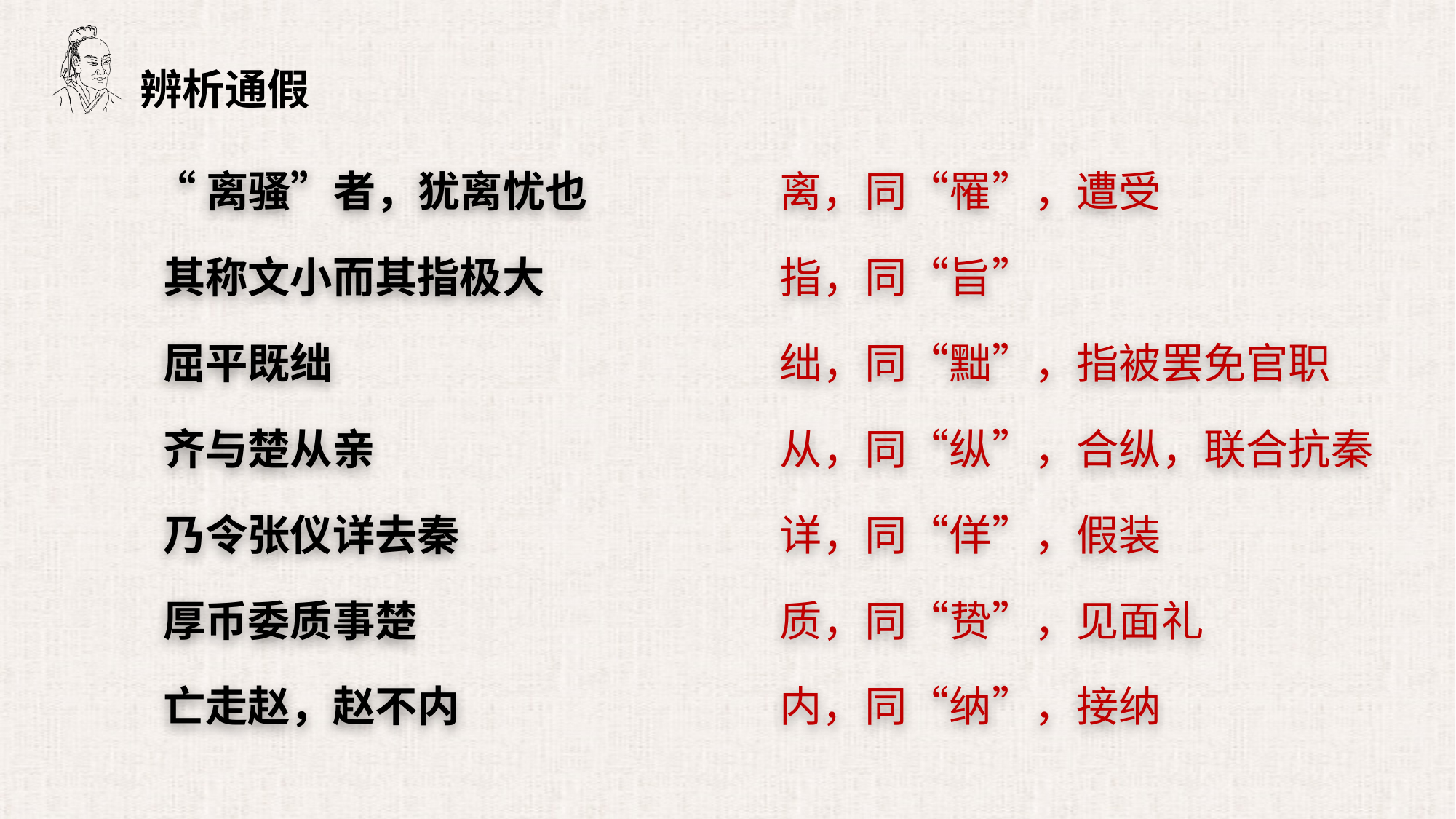

辨析通假
“离骚”者，犹离忧也
离，同“罹”，遭受
其称文小而其指极大
指，同“旨”
屈平既绌
绌，同“黜”，指被罢免官职
齐与楚从亲
从，同“纵”，合纵，联合抗秦
乃令张仪详去秦
详，同“佯”，假装
厚币委质事楚
质，同“贽”，见面礼
亡走赵，赵不内
内，同“纳”，接纳